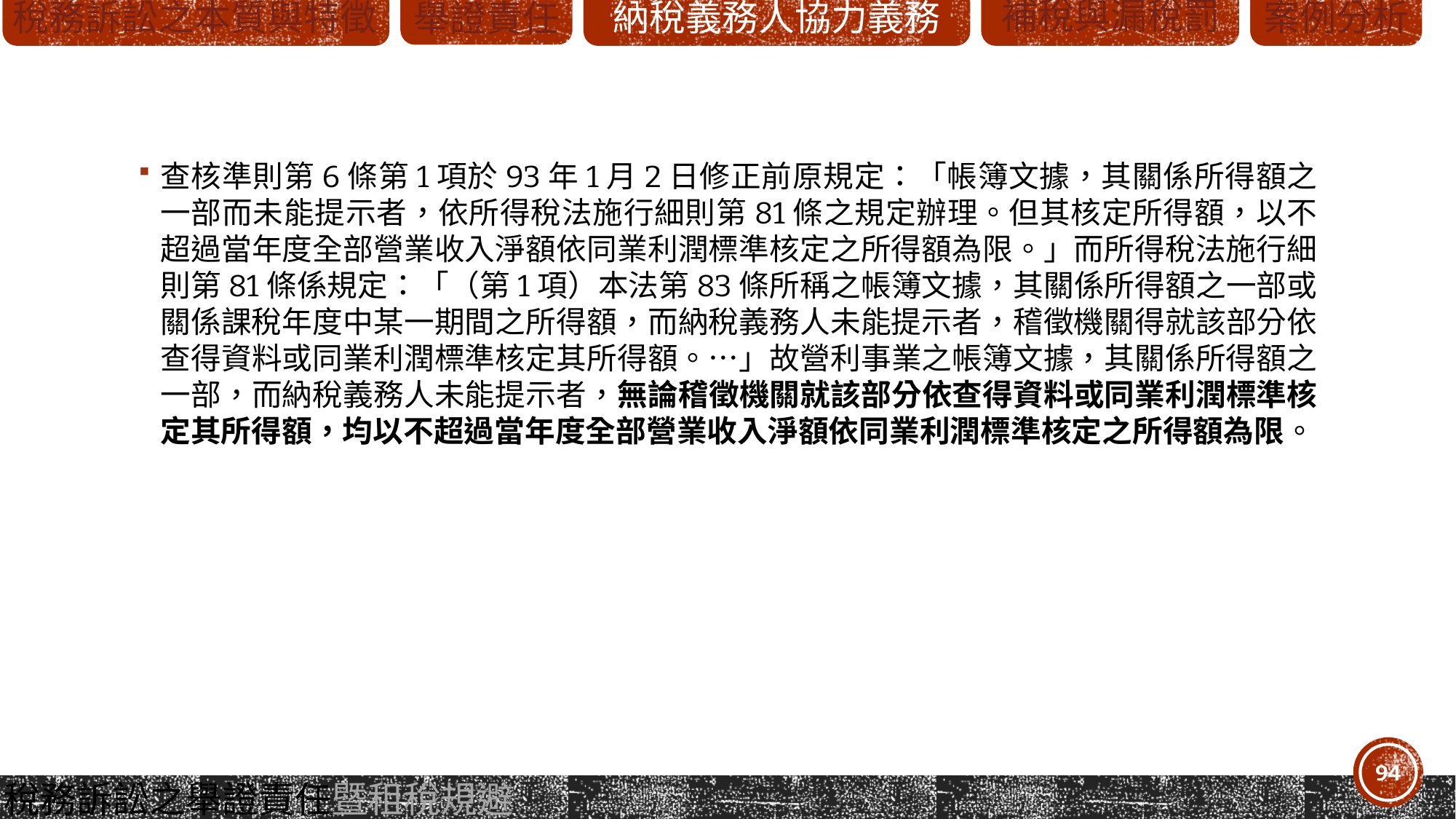

查核準則第6條第1項於93年1月2日修正前原規定：「帳簿文據，其關係所得額之一部而未能提示者，依所得稅法施行細則第81條之規定辦理。但其核定所得額，以不超過當年度全部營業收入淨額依同業利潤標準核定之所得額為限。」而所得稅法施行細則第81條係規定：「（第1項）本法第83條所稱之帳簿文據，其關係所得額之一部或關係課稅年度中某一期間之所得額，而納稅義務人未能提示者，稽徵機關得就該部分依查得資料或同業利潤標準核定其所得額。…」故營利事業之帳簿文據，其關係所得額之一部，而納稅義務人未能提示者，無論稽徵機關就該部分依查得資料或同業利潤標準核定其所得額，均以不超過當年度全部營業收入淨額依同業利潤標準核定之所得額為限。

94